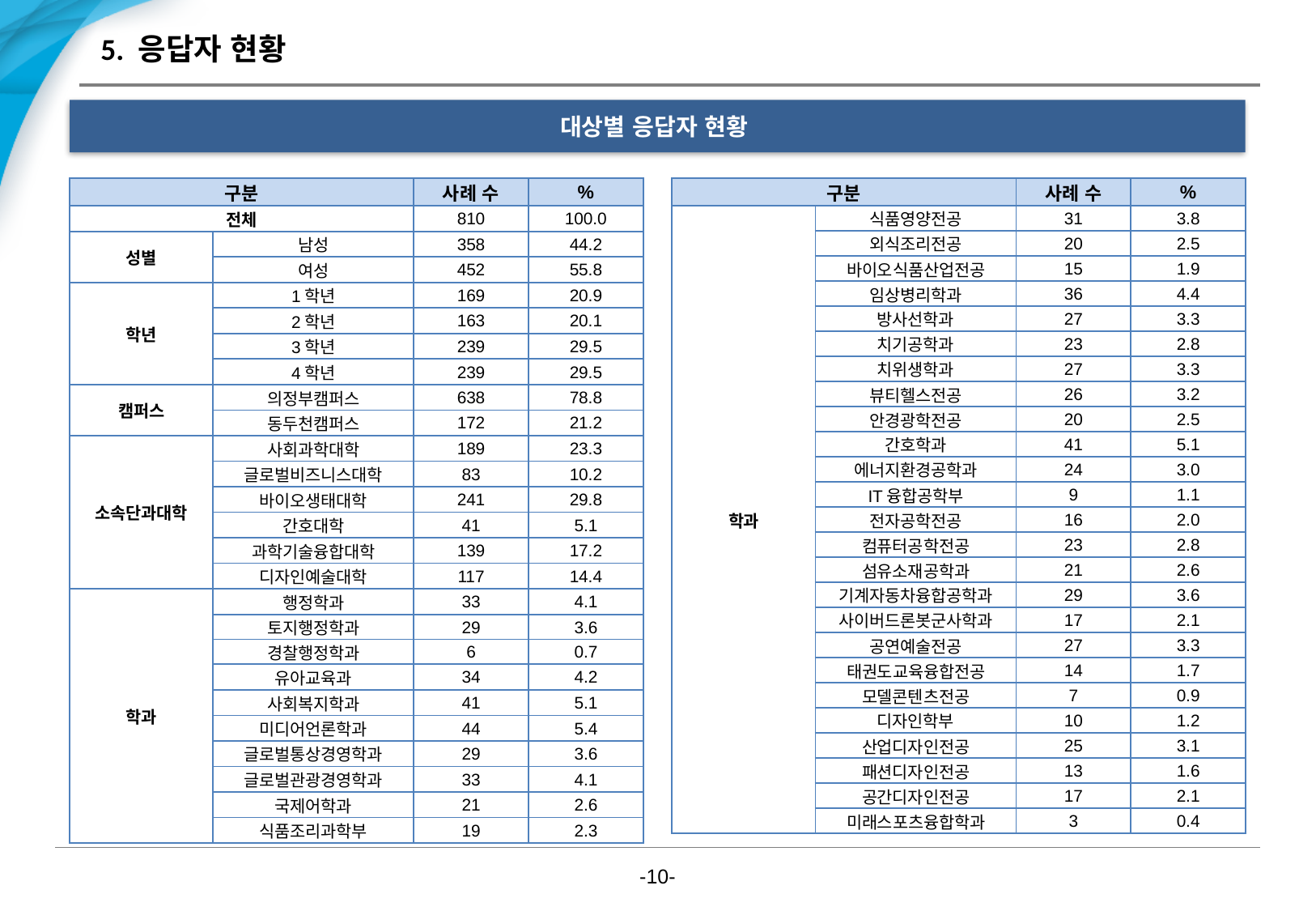

# 5. 응답자 현황
대상별 응답자 현황
| 구분 |  | 사례 수 | % |
| --- | --- | --- | --- |
| 전체 |  | 810 | 100.0 |
| 성별 | 남성 | 358 | 44.2 |
|  | 여성 | 452 | 55.8 |
| 학년 | 1학년 | 169 | 20.9 |
|  | 2학년 | 163 | 20.1 |
|  | 3학년 | 239 | 29.5 |
|  | 4학년 | 239 | 29.5 |
| 캠퍼스 | 의정부캠퍼스 | 638 | 78.8 |
|  | 동두천캠퍼스 | 172 | 21.2 |
| 소속단과대학 | 사회과학대학 | 189 | 23.3 |
|  | 글로벌비즈니스대학 | 83 | 10.2 |
|  | 바이오생태대학 | 241 | 29.8 |
|  | 간호대학 | 41 | 5.1 |
|  | 과학기술융합대학 | 139 | 17.2 |
|  | 디자인예술대학 | 117 | 14.4 |
| 학과 | 행정학과 | 33 | 4.1 |
|  | 토지행정학과 | 29 | 3.6 |
|  | 경찰행정학과 | 6 | 0.7 |
|  | 유아교육과 | 34 | 4.2 |
|  | 사회복지학과 | 41 | 5.1 |
|  | 미디어언론학과 | 44 | 5.4 |
|  | 글로벌통상경영학과 | 29 | 3.6 |
|  | 글로벌관광경영학과 | 33 | 4.1 |
|  | 국제어학과 | 21 | 2.6 |
|  | 식품조리과학부 | 19 | 2.3 |
| 구분 |  | 사례 수 | % |
| --- | --- | --- | --- |
| 학과 | 식품영양전공 | 31 | 3.8 |
|  | 외식조리전공 | 20 | 2.5 |
|  | 바이오식품산업전공 | 15 | 1.9 |
|  | 임상병리학과 | 36 | 4.4 |
|  | 방사선학과 | 27 | 3.3 |
|  | 치기공학과 | 23 | 2.8 |
|  | 치위생학과 | 27 | 3.3 |
|  | 뷰티헬스전공 | 26 | 3.2 |
|  | 안경광학전공 | 20 | 2.5 |
|  | 간호학과 | 41 | 5.1 |
|  | 에너지환경공학과 | 24 | 3.0 |
|  | IT융합공학부 | 9 | 1.1 |
|  | 전자공학전공 | 16 | 2.0 |
|  | 컴퓨터공학전공 | 23 | 2.8 |
|  | 섬유소재공학과 | 21 | 2.6 |
|  | 기계자동차융합공학과 | 29 | 3.6 |
|  | 사이버드론봇군사학과 | 17 | 2.1 |
|  | 공연예술전공 | 27 | 3.3 |
|  | 태권도교육융합전공 | 14 | 1.7 |
|  | 모델콘텐츠전공 | 7 | 0.9 |
|  | 디자인학부 | 10 | 1.2 |
|  | 산업디자인전공 | 25 | 3.1 |
|  | 패션디자인전공 | 13 | 1.6 |
|  | 공간디자인전공 | 17 | 2.1 |
|  | 미래스포츠융합학과 | 3 | 0.4 |
-10-